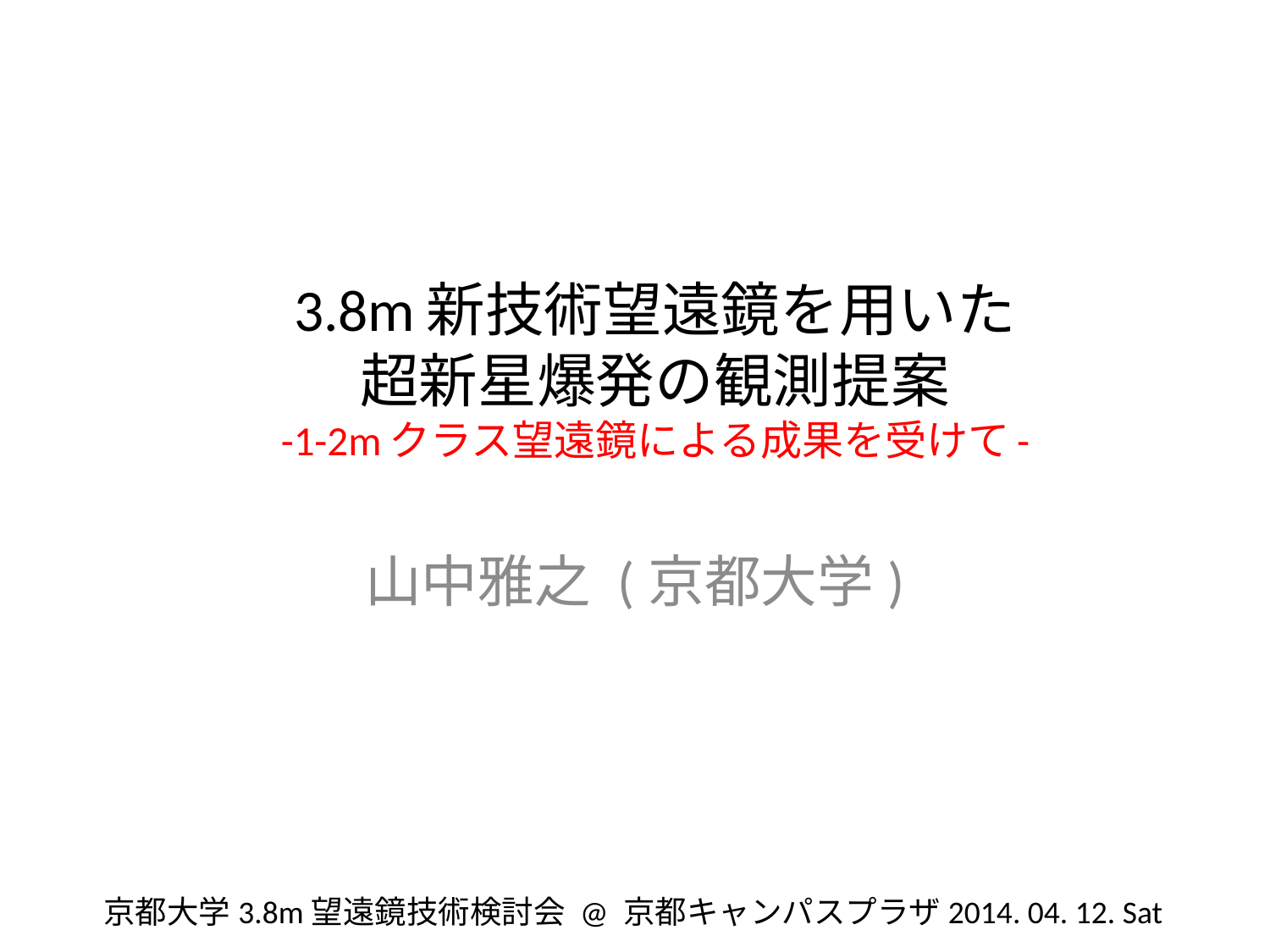

# 3.8m新技術望遠鏡を用いた 超新星爆発の観測提案 -1-2mクラス望遠鏡による成果を受けて-
山中雅之 (京都大学)
京都大学3.8m望遠鏡技術検討会 @ 京都キャンパスプラザ2014. 04. 12. Sat